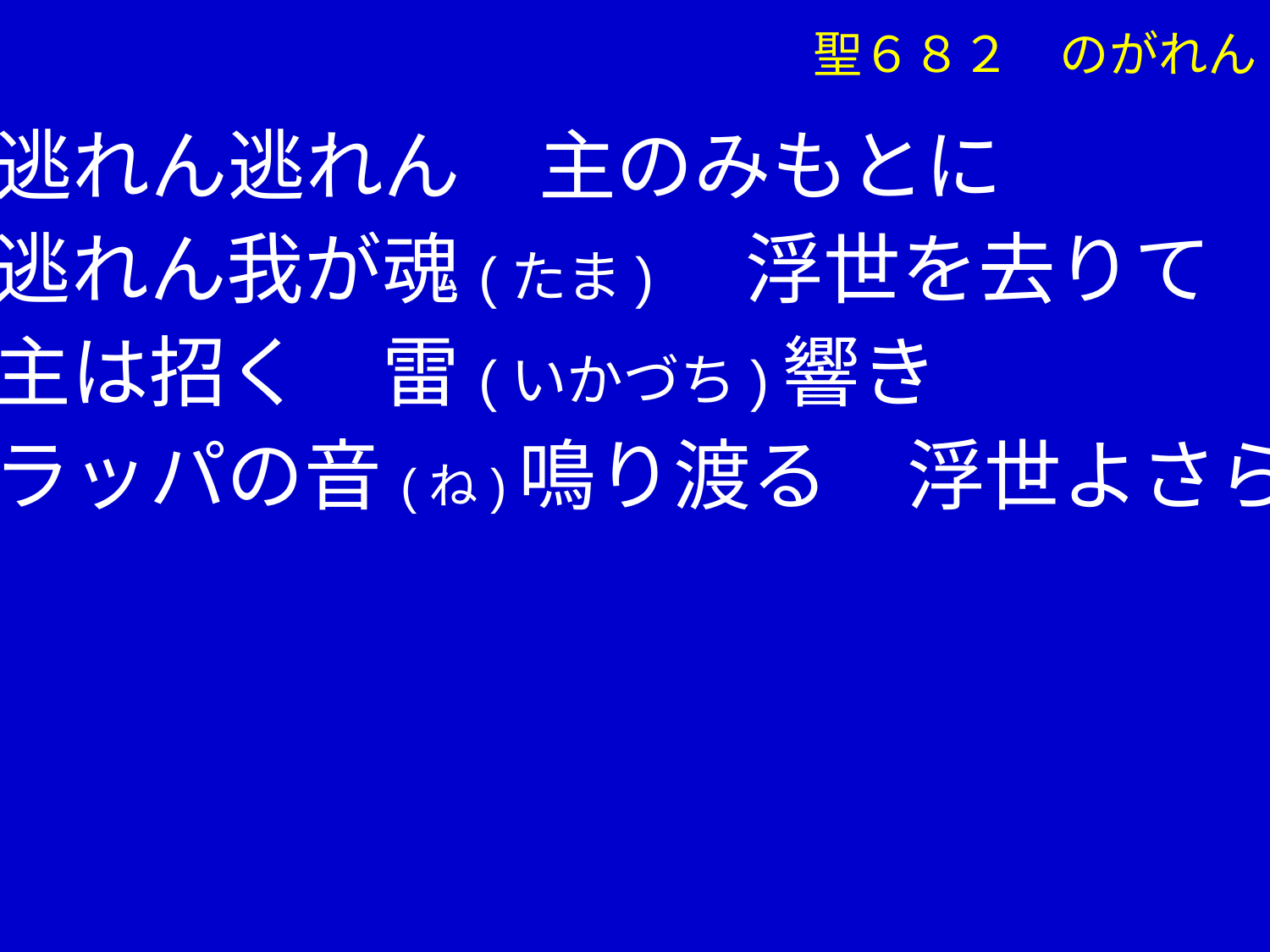

聖６８２　のがれん
①逃れん逃れん　主のみもとに
　 逃れん我が魂(たま)　浮世を去りて
　 主は招く　雷(いかづち)響き
　 ラッパの音(ね)鳴り渡る　浮世よさらば